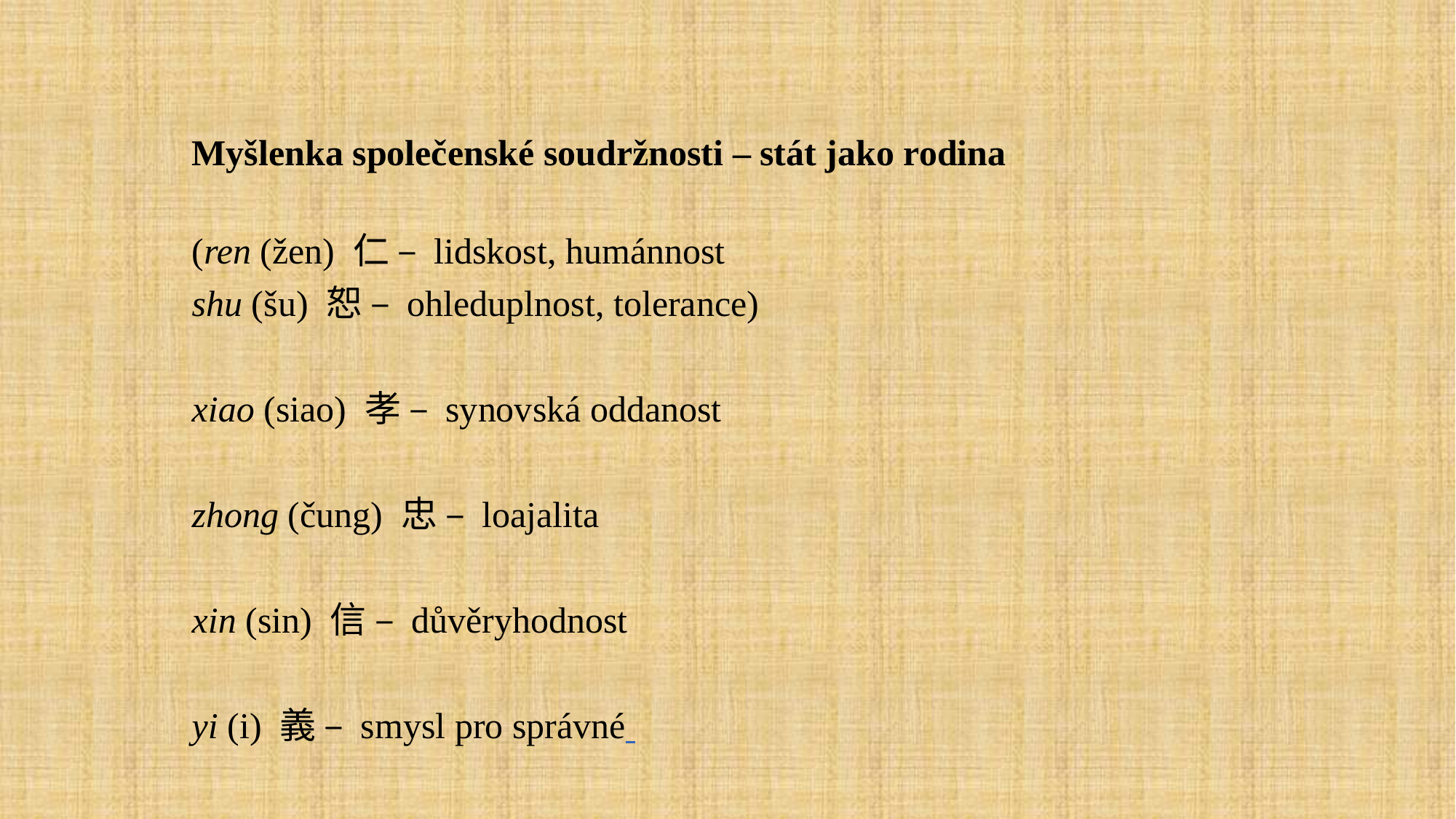

Myšlenka společenské soudržnosti – stát jako rodina

(ren (žen) 仁 – lidskost, humánnost
shu (šu) 恕 – ohleduplnost, tolerance)

xiao (siao) 孝 – synovská oddanost

zhong (čung) 忠 – loajalita

xin (sin) 信 – důvěryhodnost

yi (i) 義 – smysl pro správné